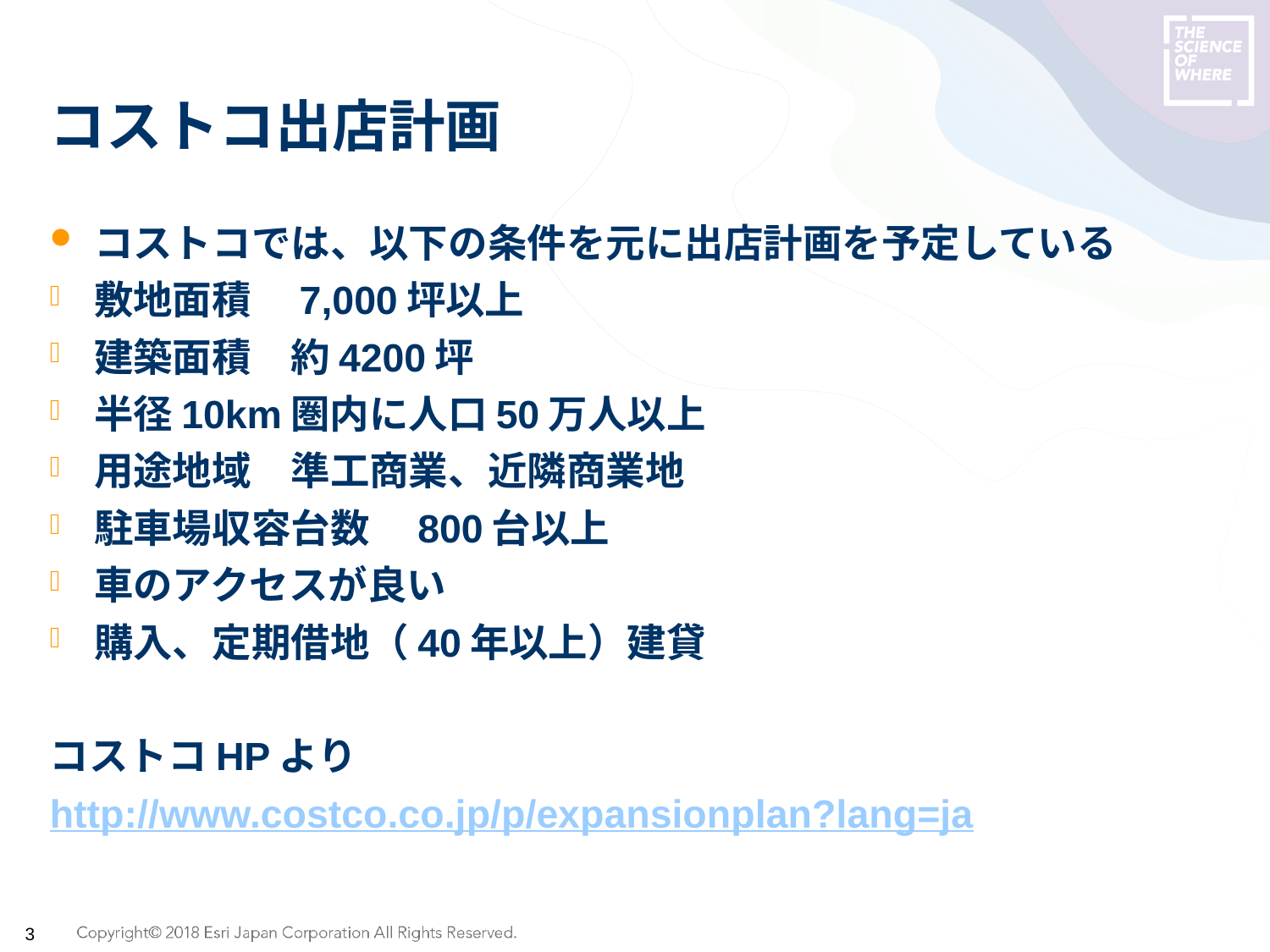

# コストコ出店計画
コストコでは、以下の条件を元に出店計画を予定している
敷地面積　7,000坪以上
建築面積　約4200坪
半径10km圏内に人口50万人以上
用途地域　準工商業、近隣商業地
駐車場収容台数　800台以上
車のアクセスが良い
購入、定期借地（40年以上）建貸

コストコHPより
http://www.costco.co.jp/p/expansionplan?lang=ja

3